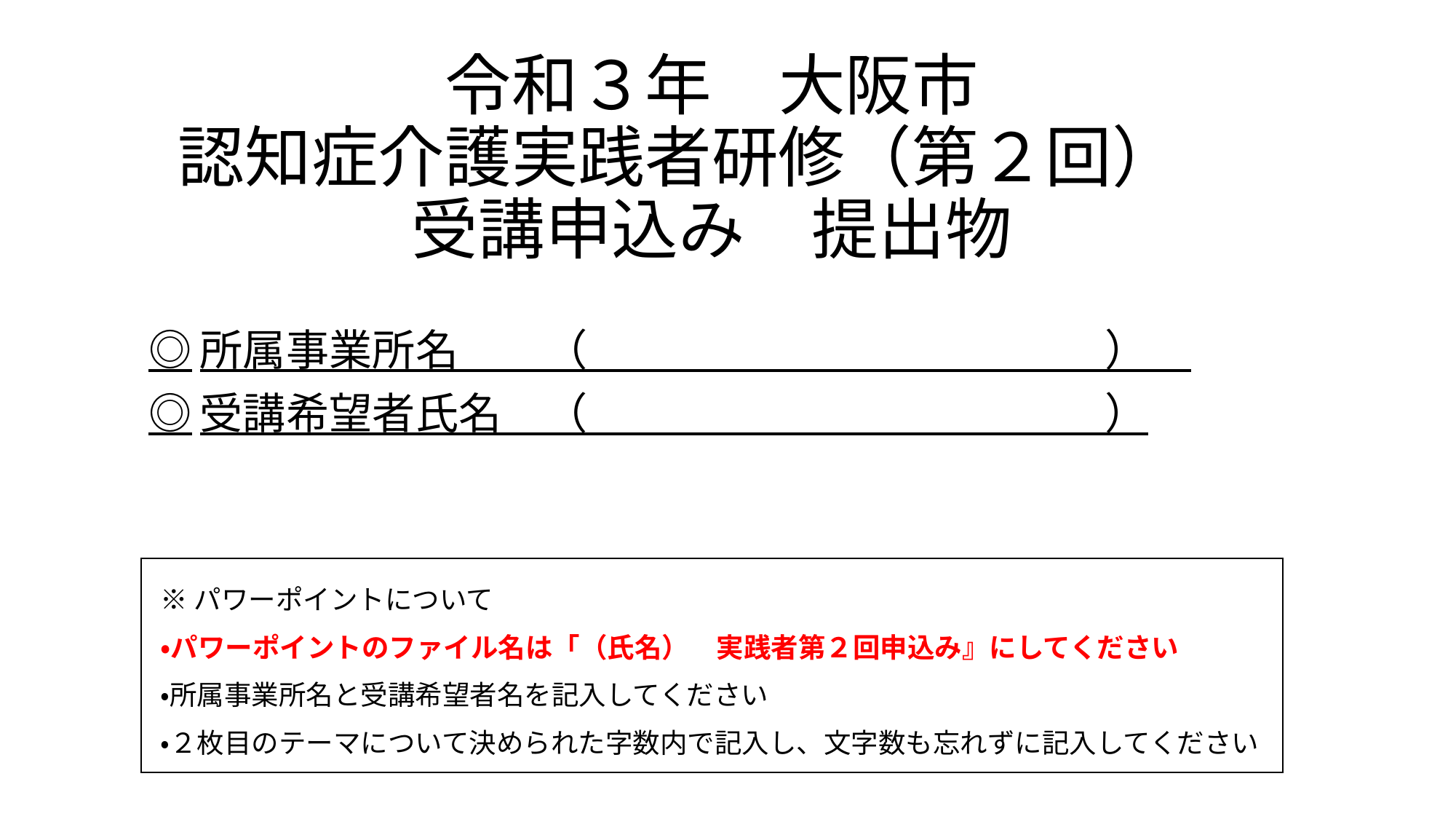

# 令和３年　大阪市 認知症介護実践者研修（第２回）　 受講申込み　提出物
◎所属事業所名　　（　　　　　　　　　　　　）
◎受講希望者氏名　（　　　　　　　　　　　　）

※パワーポイントについて
・パワーポイントのファイル名は「（氏名）　実践者第２回申込み』にしてください
・所属事業所名と受講希望者名を記入してください
・２枚目のテーマについて決められた字数内で記入し、文字数も忘れずに記入してください